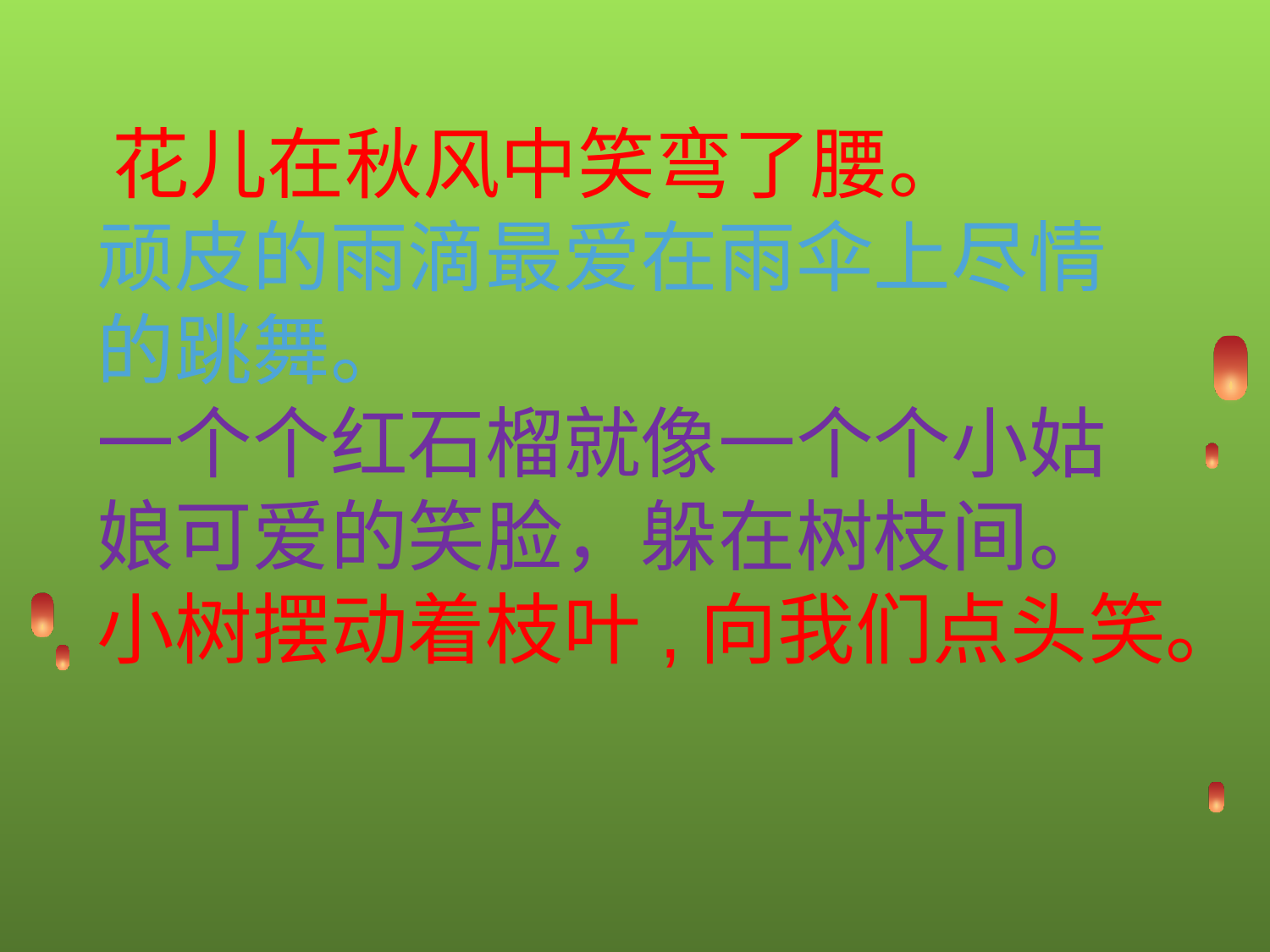

花儿在秋风中笑弯了腰。
顽皮的雨滴最爱在雨伞上尽情的跳舞。
一个个红石榴就像一个个小姑娘可爱的笑脸，躲在树枝间。小树摆动着枝叶,向我们点头笑。